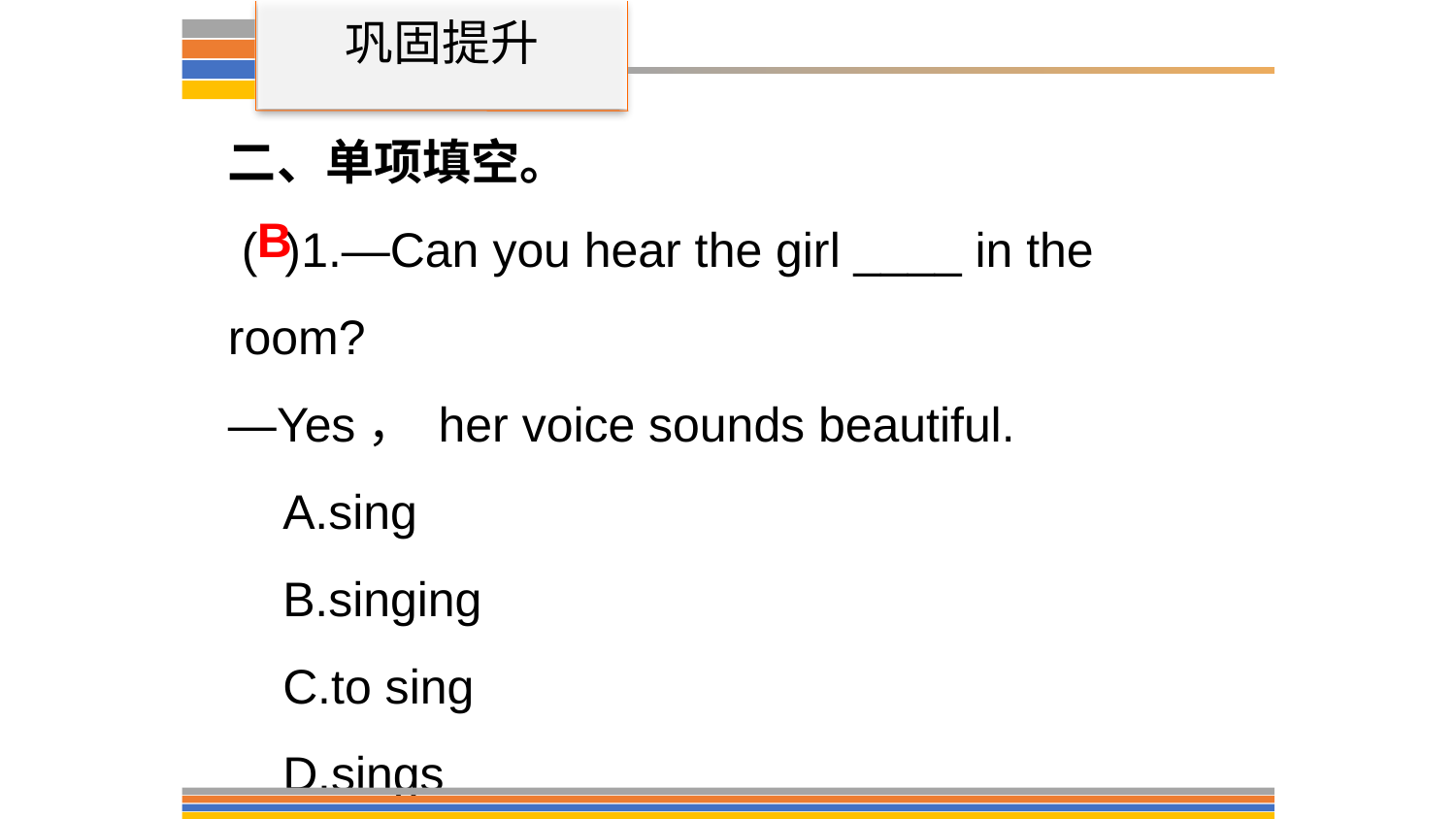

巩固提升

二、单项填空。
 (  )1.—Can you hear the girl ____ in the room?
—Yes， her voice sounds beautiful.
A.sing
B.singing
C.to sing
D.sings
B